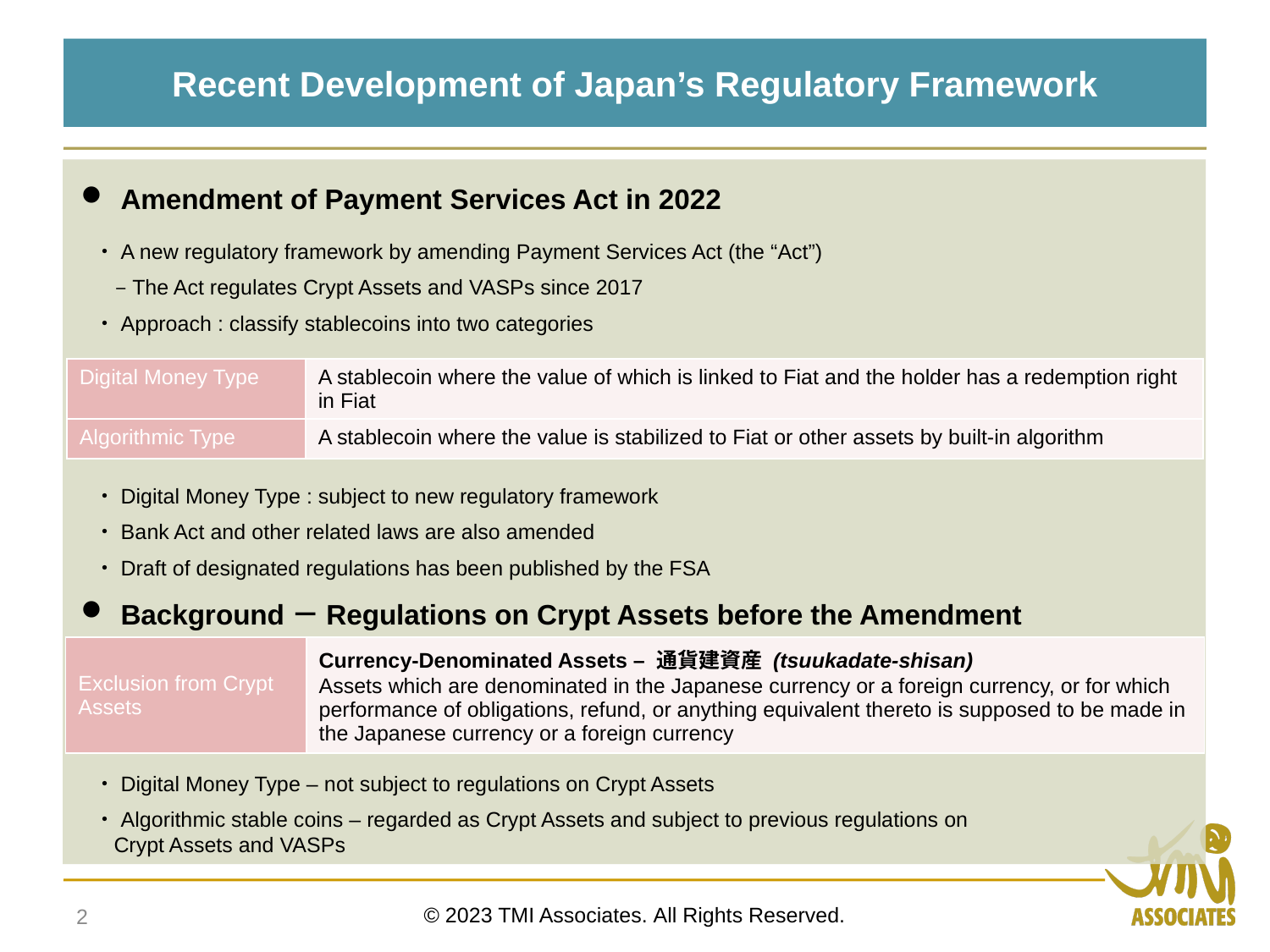

# Recent Development of Japan’s Regulatory Framework

Amendment of Payment Services Act in 2022
・A new regulatory framework by amending Payment Services Act (the “Act”)
　–The Act regulates Crypt Assets and VASPs since 2017
・Approach : classify stablecoins into two categories
| Digital Money Type | A stablecoin where the value of which is linked to Fiat and the holder has a redemption right in Fiat |
| --- | --- |
| Algorithmic Type | A stablecoin where the value is stabilized to Fiat or other assets by built-in algorithm |
・Digital Money Type : subject to new regulatory framework
・Bank Act and other related laws are also amended
・Draft of designated regulations has been published by the FSA
Background－Regulations on Crypt Assets before the Amendment
| Exclusion from Crypt Assets | Currency-Denominated Assets – 通貨建資産 (tsuukadate-shisan) Assets which are denominated in the Japanese currency or a foreign currency, or for which performance of obligations, refund, or anything equivalent thereto is supposed to be made in the Japanese currency or a foreign currency |
| --- | --- |
・Digital Money Type – not subject to regulations on Crypt Assets
・Algorithmic stable coins – regarded as Crypt Assets and subject to previous regulations on Crypt Assets and VASPs
© 2023 TMI Associates. All Rights Reserved.
2